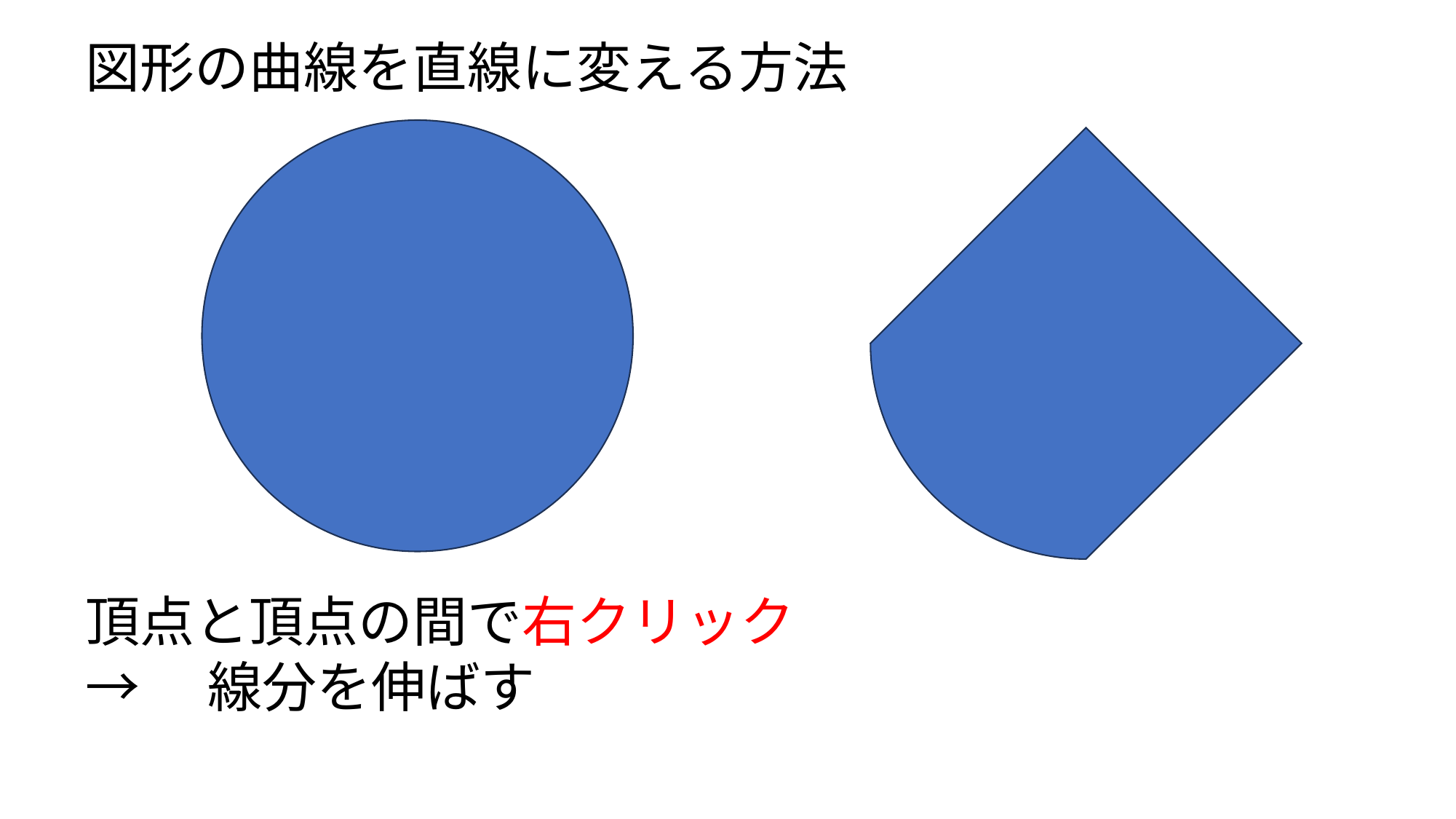

図形の曲線を直線に変える方法

頂点と頂点の間で右クリック
→　線分を伸ばす